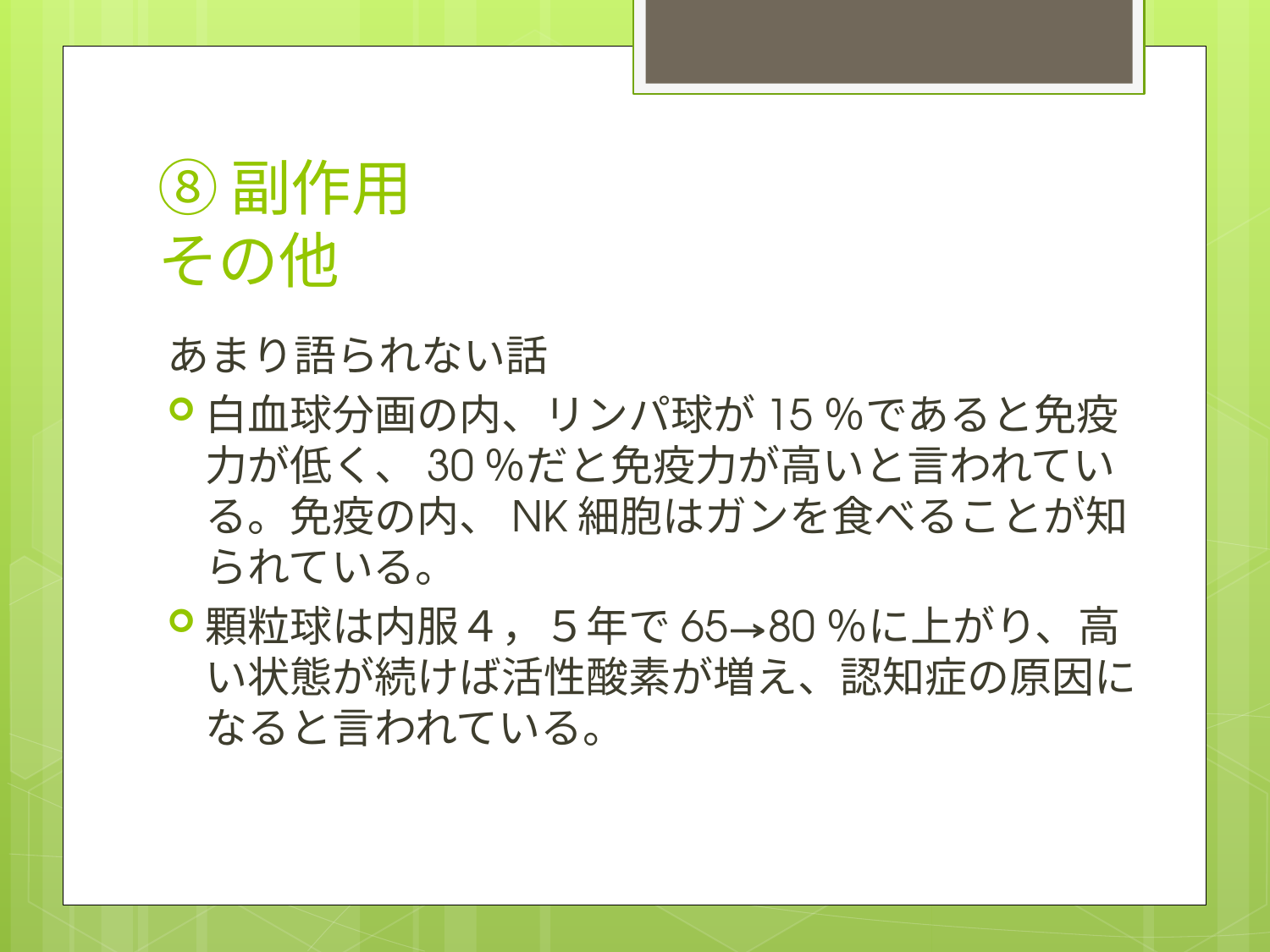

# ⑧副作用 その他
あまり語られない話
白血球分画の内、リンパ球が15％であると免疫力が低く、30％だと免疫力が高いと言われている。免疫の内、NK細胞はガンを食べることが知られている。
顆粒球は内服４，５年で65→80％に上がり、高い状態が続けば活性酸素が増え、認知症の原因になると言われている。